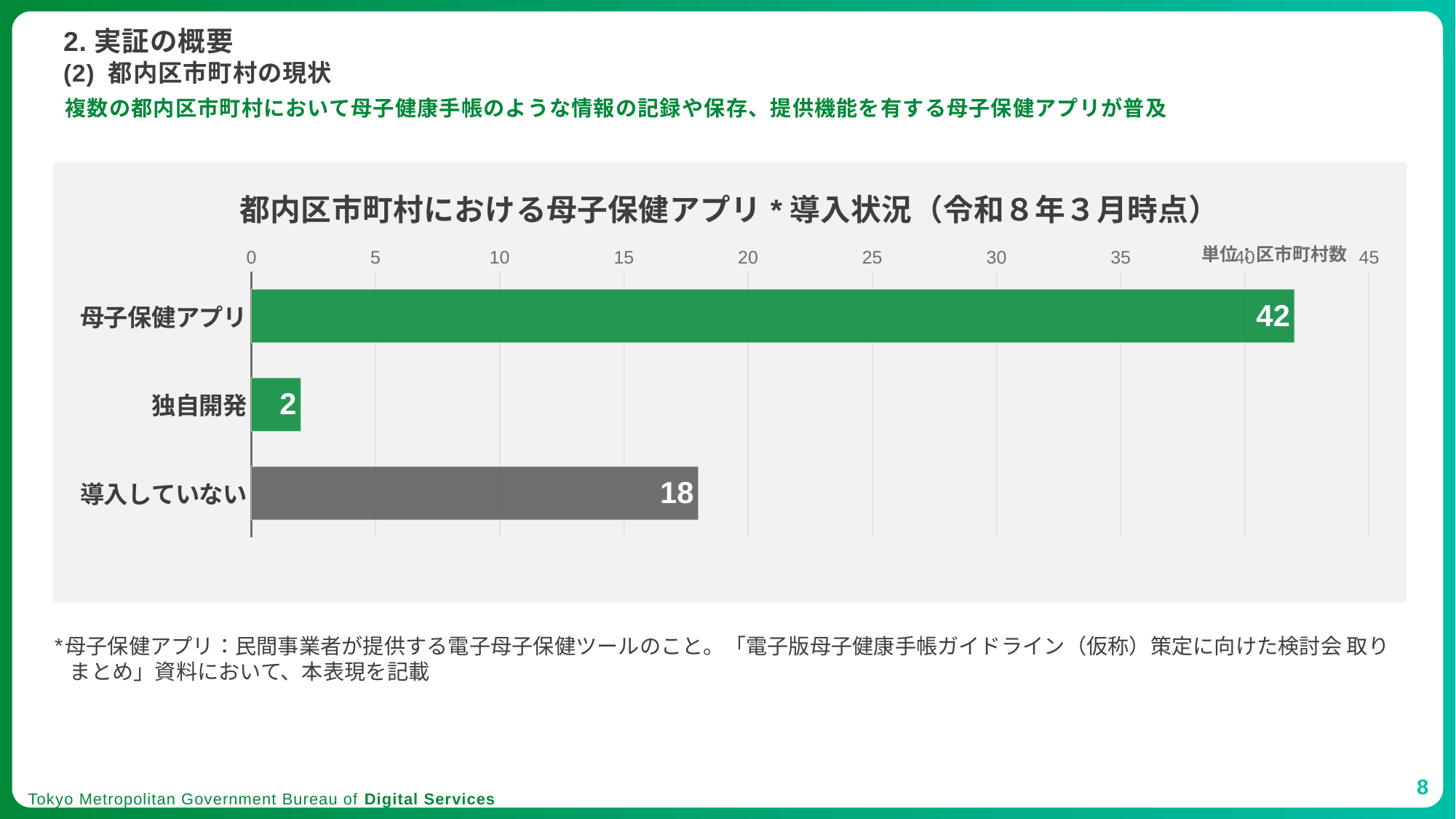

2.実証の概要
# (2) 都内区市町村の現状
複数の都内区市町村において母子健康手帳のような情報の記録や保存、提供機能を有する母子保健アプリが普及

### Chart: 都内区市町村における母子保健アプリ*導入状況（令和８年３月時点）

| Category | 系列 1 |
|---|---|
| 母子保健アプリ | 42.0 |
| 独自開発 | 2.0 |
| 導入していない | 18.0 |
母子保健アプリ：民間事業者が提供する電子母子保健ツールのこと。「電子版母子健康手帳ガイドライン（仮称）策定に向けた検討会 取り     まとめ」資料において、本表現を記載
8